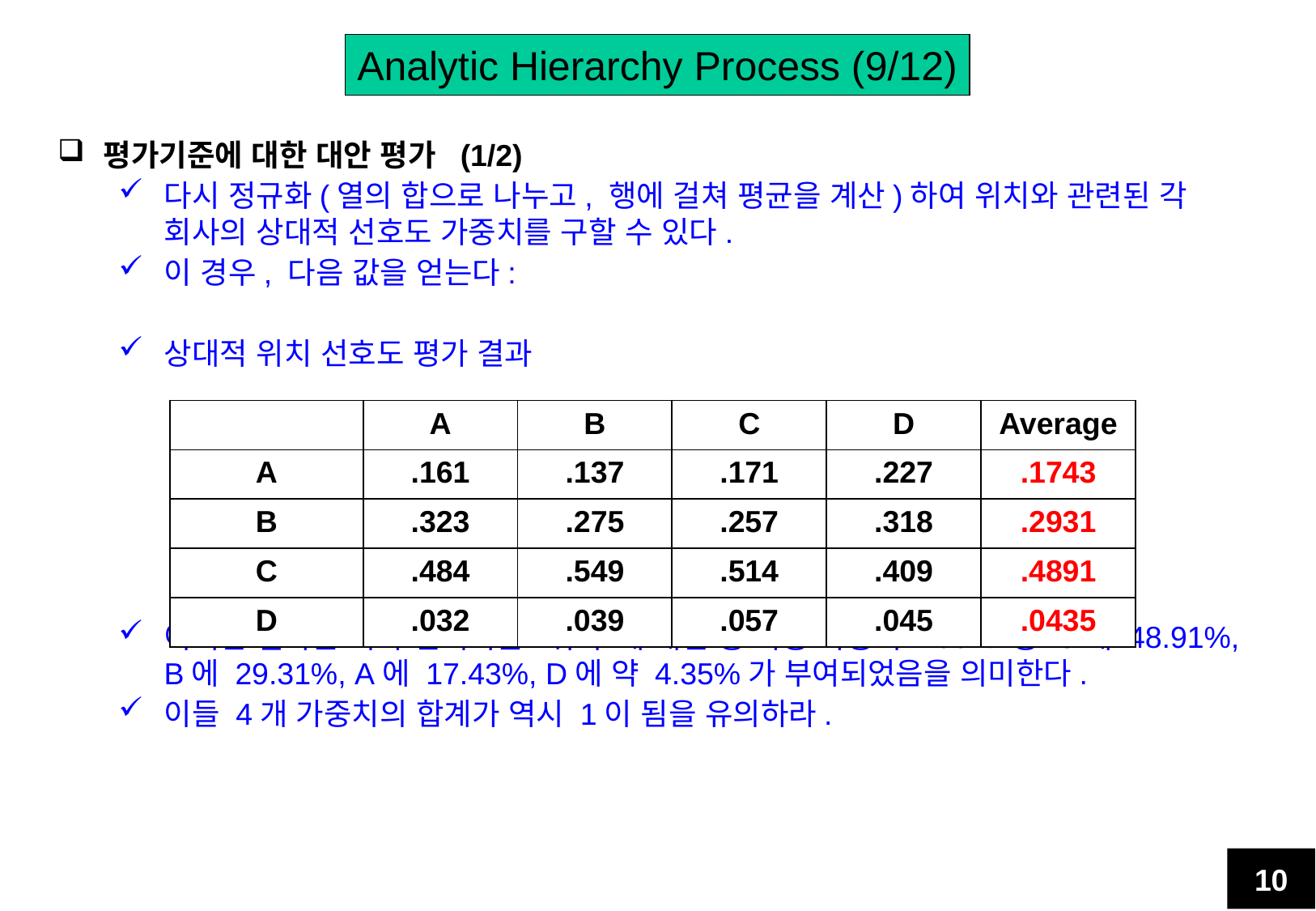

Analytic Hierarchy Process (9/12)
평가기준에 대한 대안 평가  (1/2)
다시 정규화(열의 합으로 나누고, 행에 걸쳐 평균을 계산)하여 위치와 관련된 각 회사의 상대적 선호도 가중치를 구할 수 있다.
이 경우, 다음 값을 얻는다:

상대적 위치 선호도 평가 결과

이러한 결과는 회사 선택기준 “위치”에 대한 총 가용 가중치 100% 중 C에 48.91%, B에 29.31%, A에 17.43%, D에 약 4.35%가 부여되었음을 의미한다.
이들 4개 가중치의 합계가 역시 1이 됨을 유의하라.
|  | A | B | C | D | Average |
| --- | --- | --- | --- | --- | --- |
| A | .161 | .137 | .171 | .227 | .1743 |
| B | .323 | .275 | .257 | .318 | .2931 |
| C | .484 | .549 | .514 | .409 | .4891 |
| D | .032 | .039 | .057 | .045 | .0435 |
10